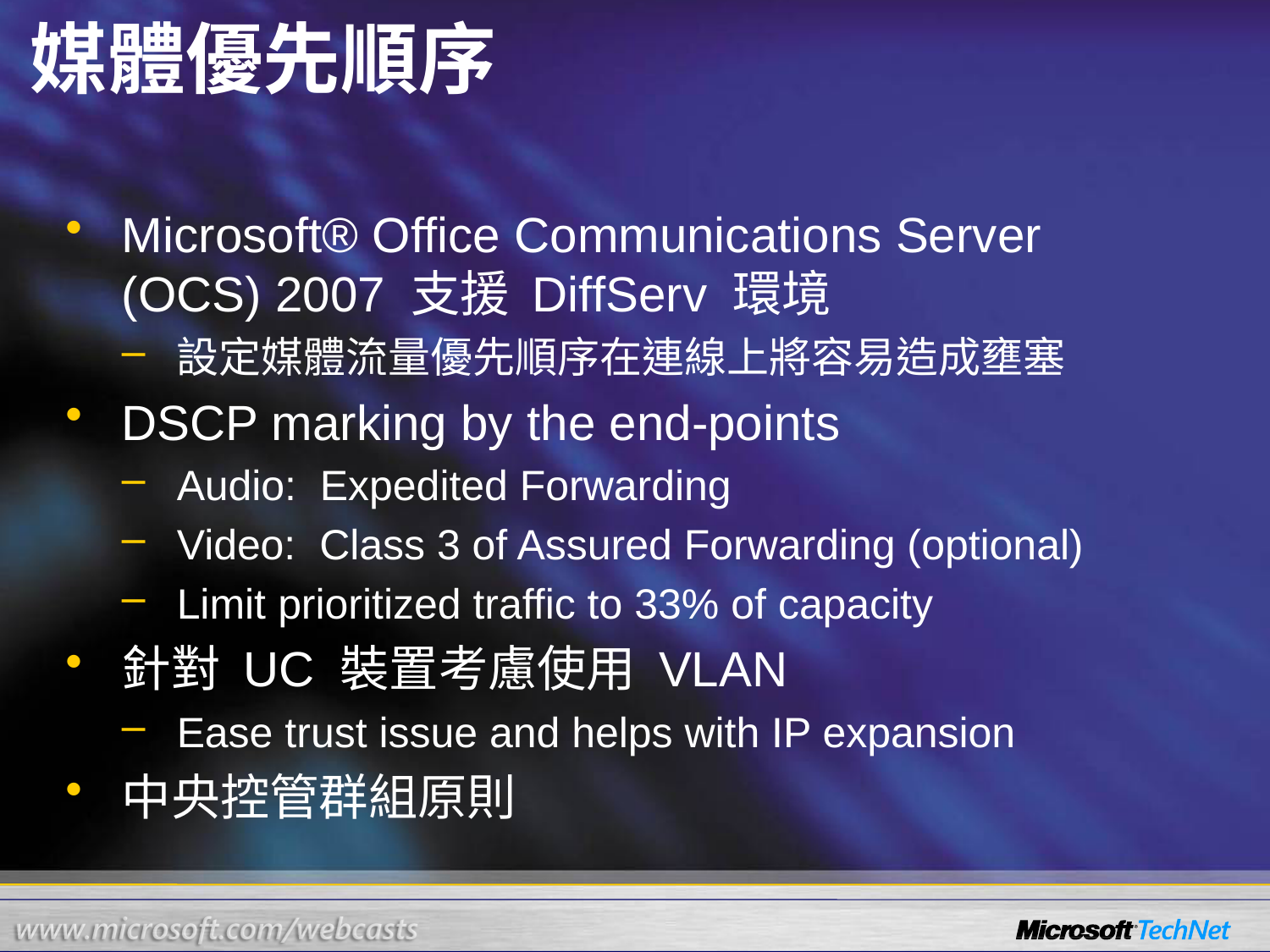

# 媒體優先順序
Microsoft® Office Communications Server
(OCS) 2007 支援 DiffServ 環境
設定媒體流量優先順序在連線上將容易造成壅塞
DSCP marking by the end-points
Audio:  Expedited Forwarding
Video:  Class 3 of Assured Forwarding (optional)
Limit prioritized traffic to 33% of capacity
針對 UC 裝置考慮使用 VLAN
Ease trust issue and helps with IP expansion
中央控管群組原則